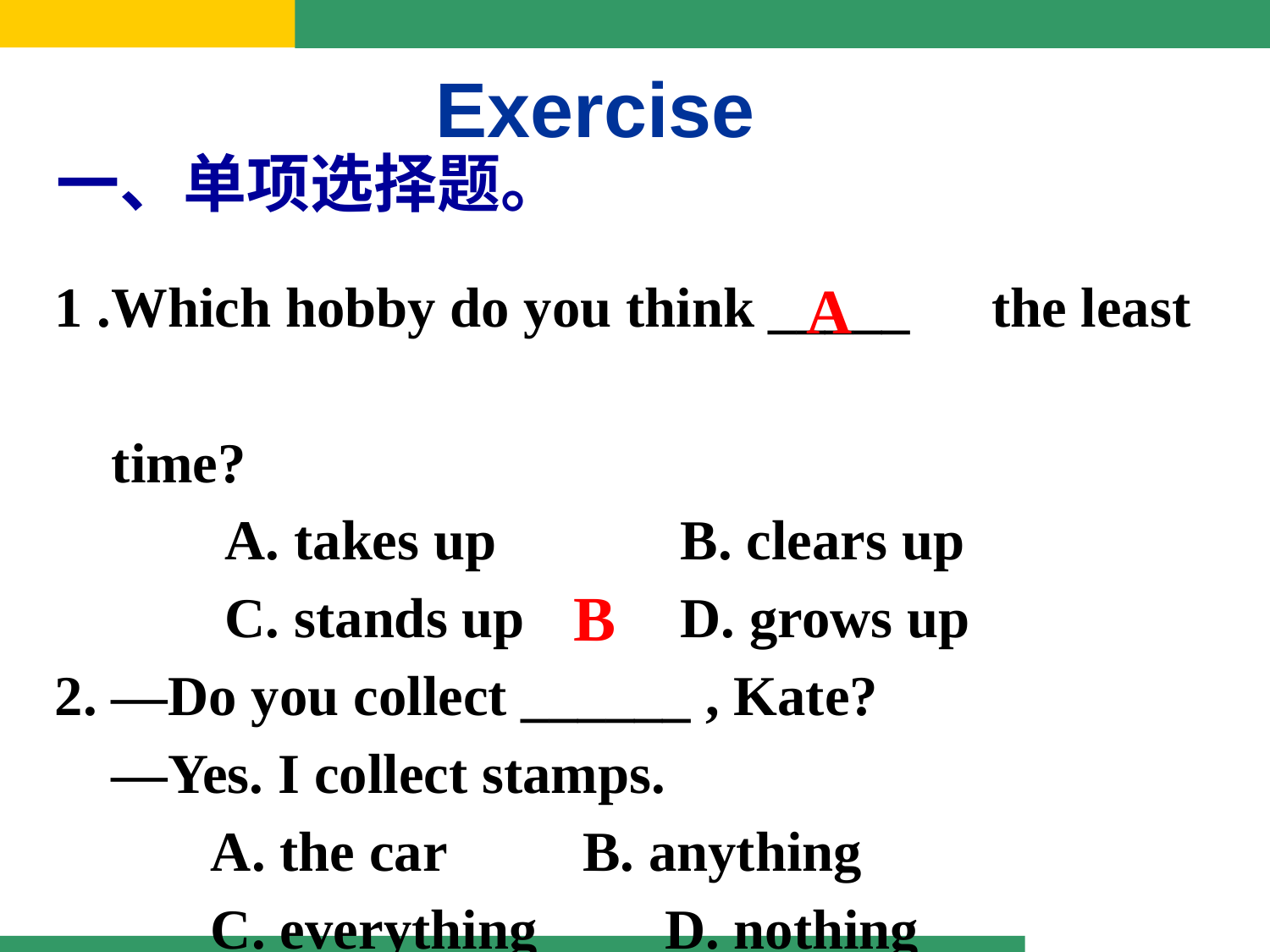

Exercise
一、单项选择题。
1 .Which hobby do you think _____	the least
    time?
            A. takes up             B. clears up
            C. stands up           D. grows up
2. —Do you collect ______ , Kate?
    —Yes. I collect stamps.
           A. the car	       B. anything
           C. everything         D. nothing
A
B